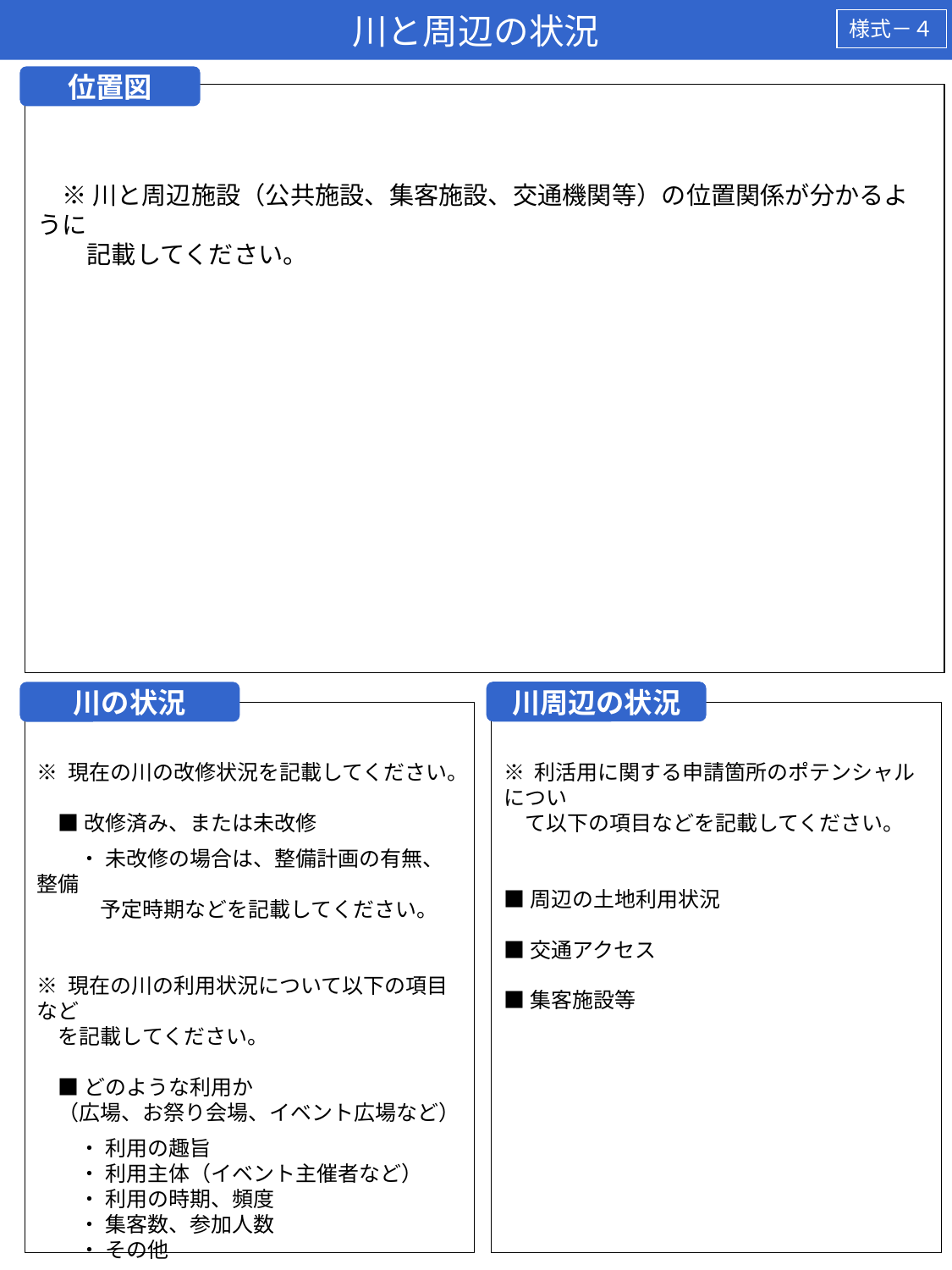

川と周辺の状況
様式－４
位置図

　※ 川と周辺施設（公共施設、集客施設、交通機関等）の位置関係が分かるように
　　記載してください。

川周辺の状況
川の状況

※ 現在の川の改修状況を記載してください。

　■ 改修済み、または未改修
　　・ 未改修の場合は、整備計画の有無、整備
　　　予定時期などを記載してください。

※ 現在の川の利用状況について以下の項目など
　を記載してください。

　■ どのような利用か
　（広場、お祭り会場、イベント広場など）
　　・ 利用の趣旨
　　・ 利用主体（イベント主催者など）
　　・ 利用の時期、頻度
　　・ 集客数、参加人数
　　・ その他
・

※ 利活用に関する申請箇所のポテンシャルについ
　て以下の項目などを記載してください。

■周辺の土地利用状況

■交通アクセス

■集客施設等